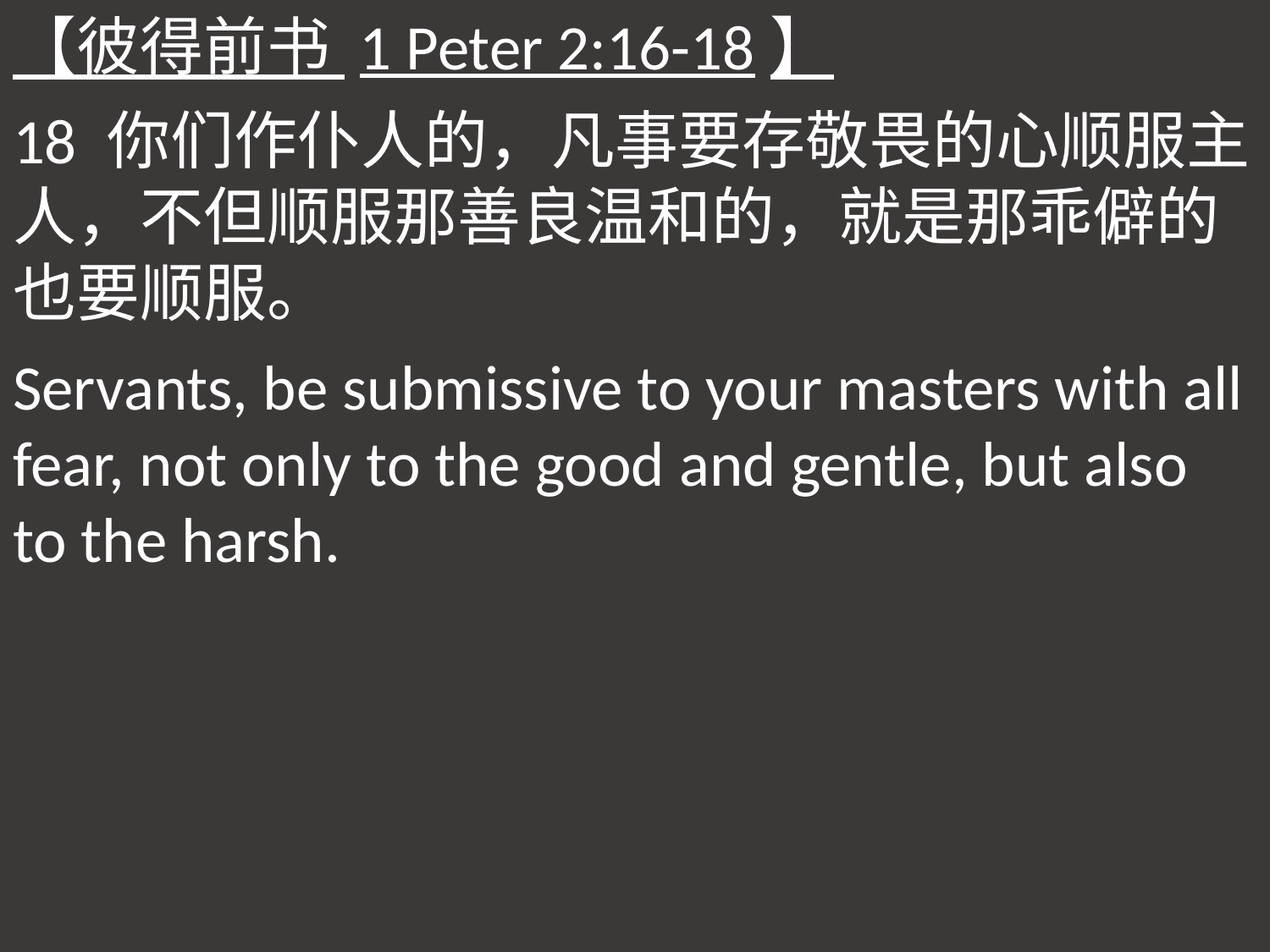

【彼得前书 1 Peter 2:16-18】
18 你们作仆人的，凡事要存敬畏的心顺服主人，不但顺服那善良温和的，就是那乖僻的也要顺服。
Servants, be submissive to your masters with all fear, not only to the good and gentle, but also to the harsh.